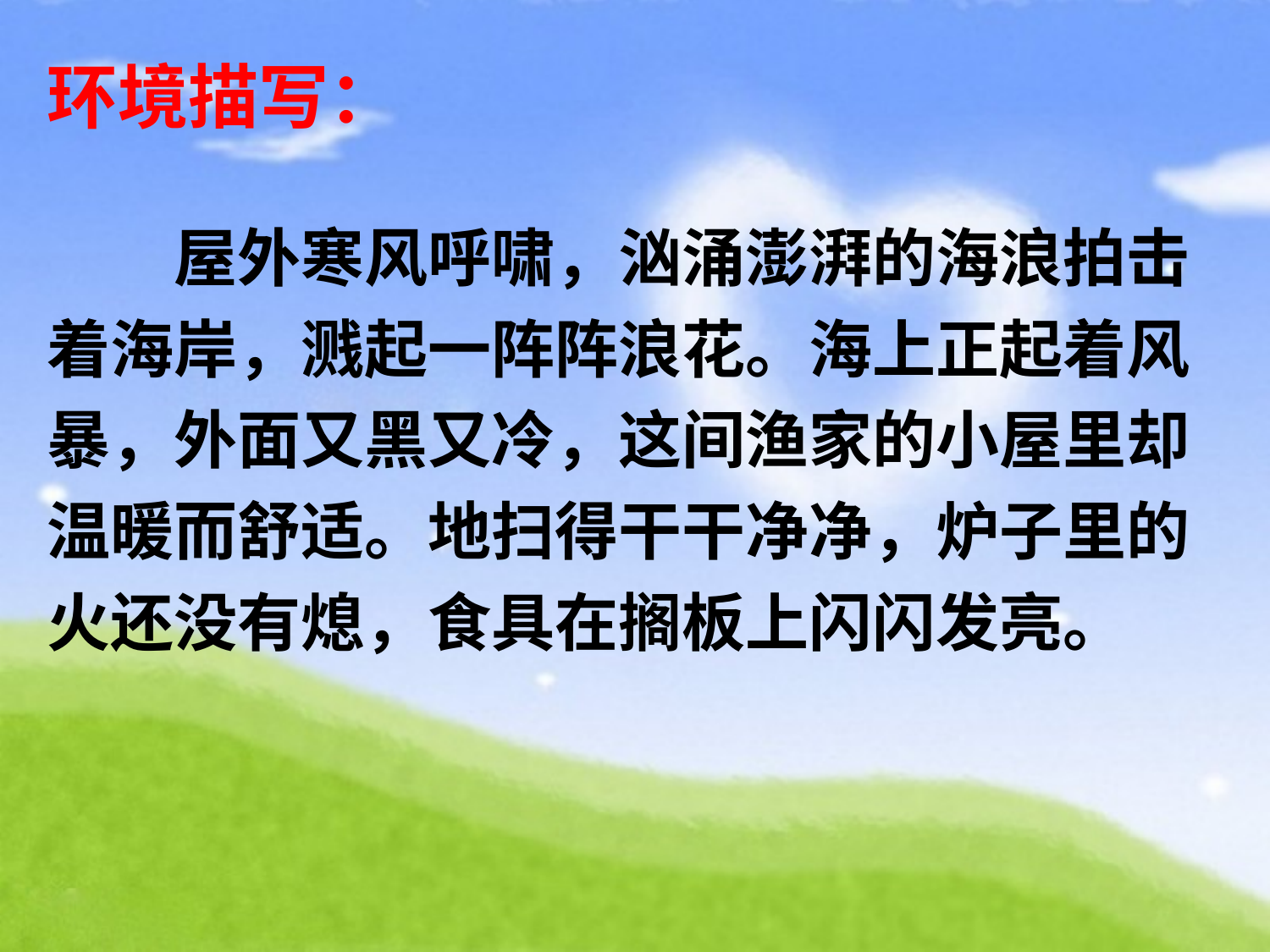

环境描写：
　　屋外寒风呼啸，汹涌澎湃的海浪拍击着海岸，溅起一阵阵浪花。海上正起着风暴，外面又黑又冷，这间渔家的小屋里却温暖而舒适。地扫得干干净净，炉子里的火还没有熄，食具在搁板上闪闪发亮。